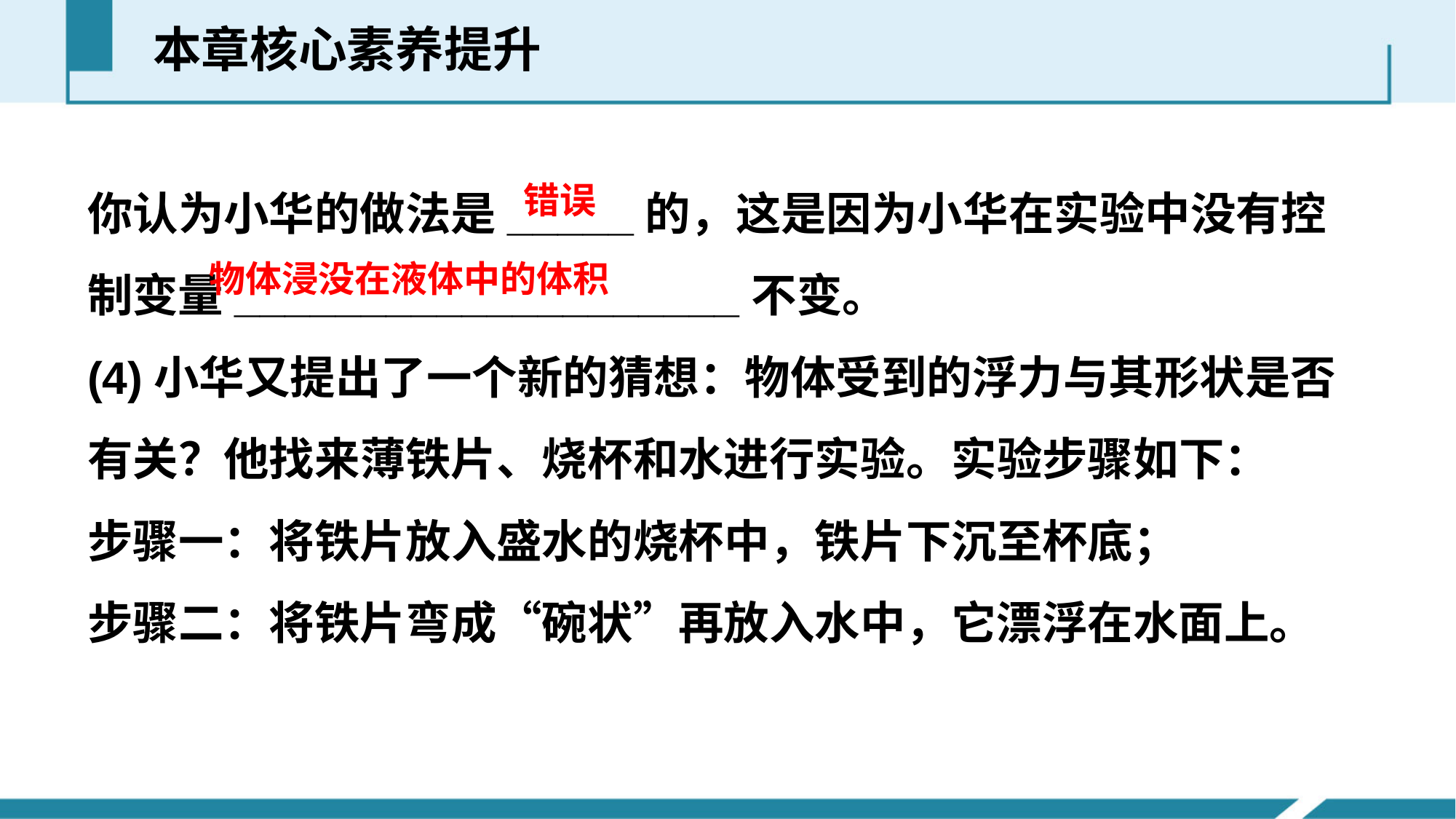

本章核心素养提升
你认为小华的做法是_____的，这是因为小华在实验中没有控制变量____________________不变。
(4)小华又提出了一个新的猜想：物体受到的浮力与其形状是否有关？他找来薄铁片、烧杯和水进行实验。实验步骤如下：
步骤一：将铁片放入盛水的烧杯中，铁片下沉至杯底；
步骤二：将铁片弯成“碗状”再放入水中，它漂浮在水面上。
错误
物体浸没在液体中的体积